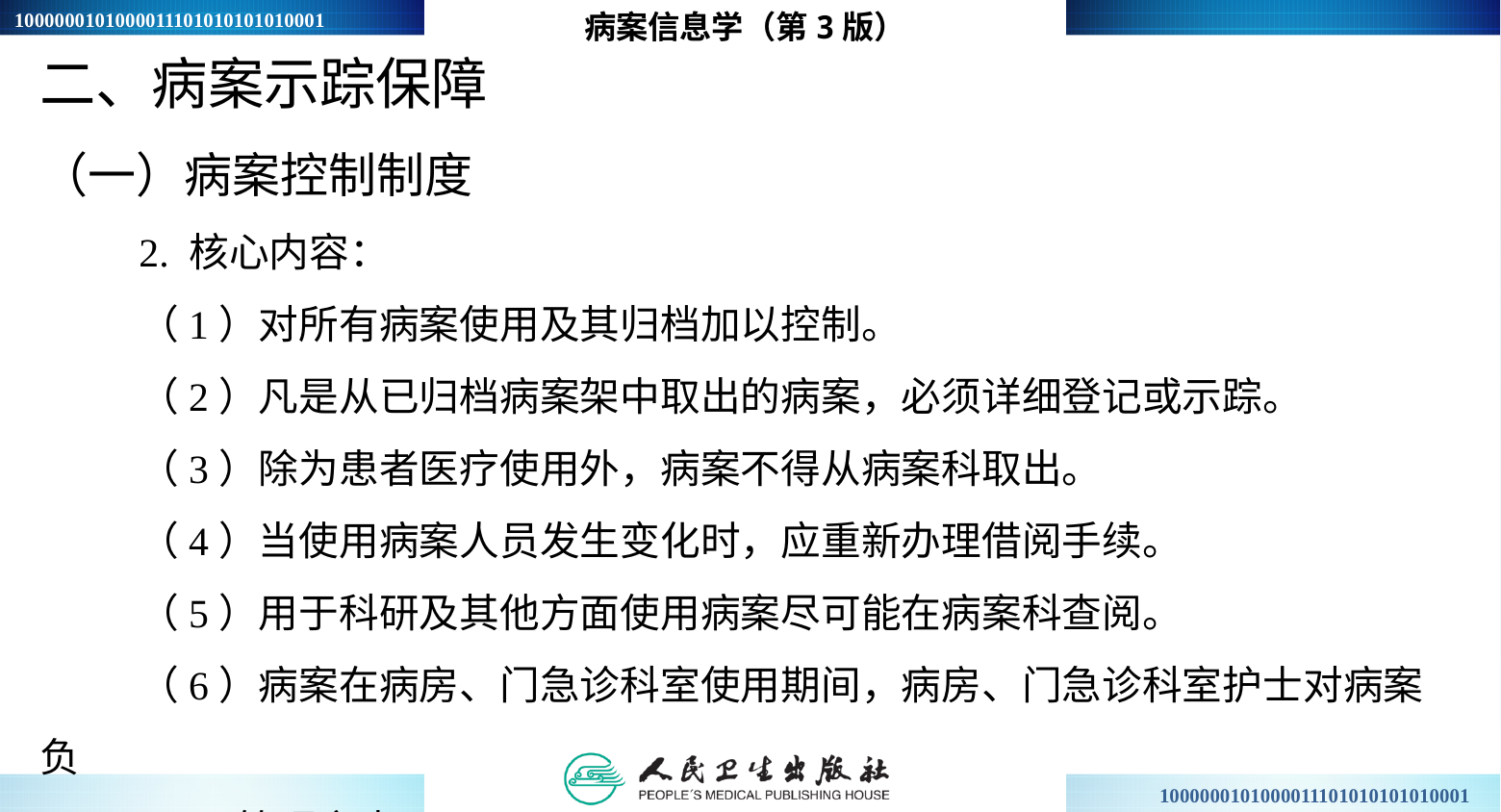

病案信息学（第3版）
二、病案示踪保障
（一）病案控制制度
2. 核心内容：
（1）对所有病案使用及其归档加以控制。
（2）凡是从已归档病案架中取出的病案，必须详细登记或示踪。
（3）除为患者医疗使用外，病案不得从病案科取出。
（4）当使用病案人员发生变化时，应重新办理借阅手续。
（5）用于科研及其他方面使用病案尽可能在病案科查阅。
（6）病案在病房、门急诊科室使用期间，病房、门急诊科室护士对病案负
          管理之责。